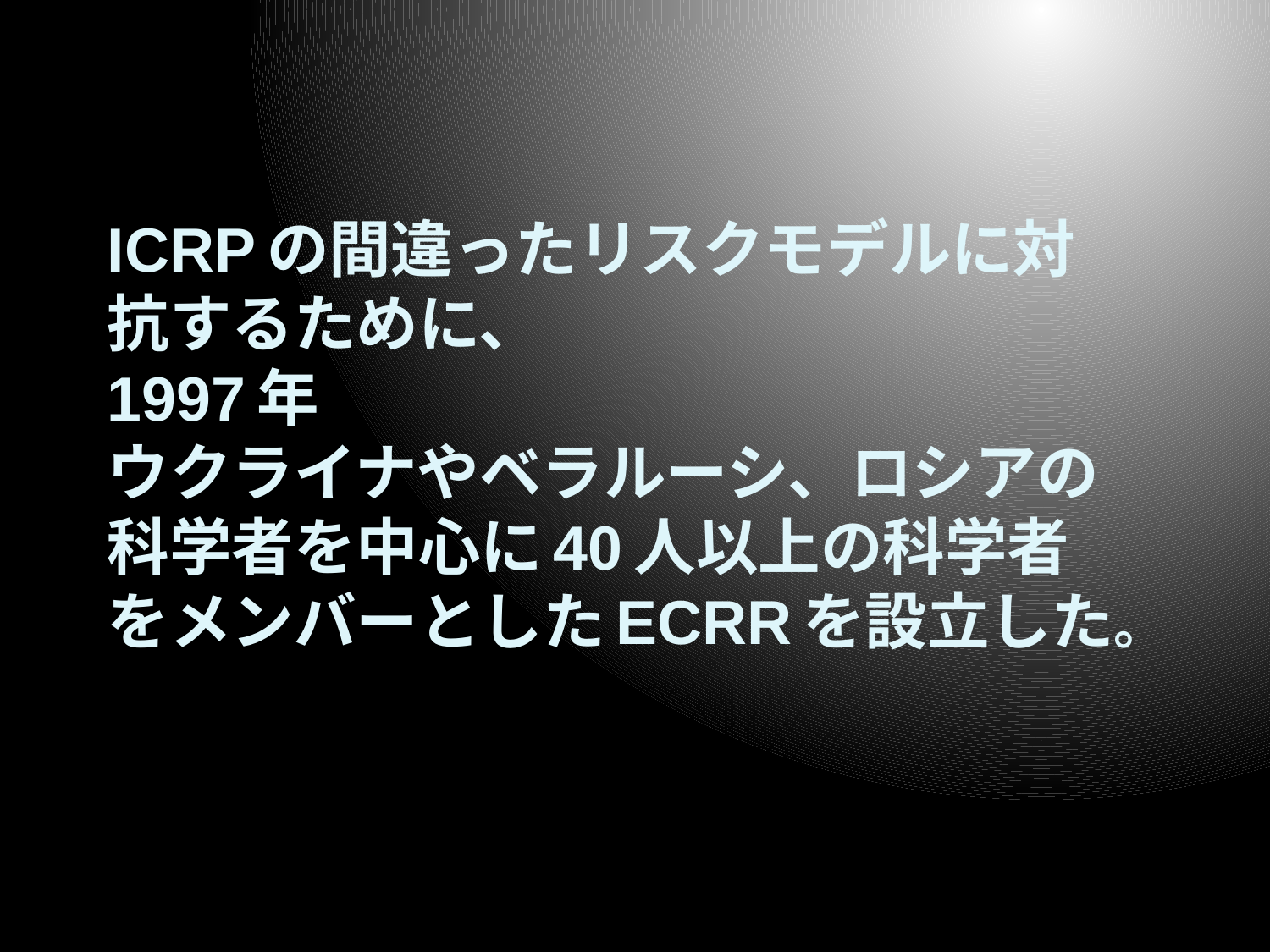

# ICRPの間違ったリスクモデルに対抗するために、 1997年 ウクライナやベラルーシ、ロシアの科学者を中心に40人以上の科学者をメンバーとしたECRRを設立した。